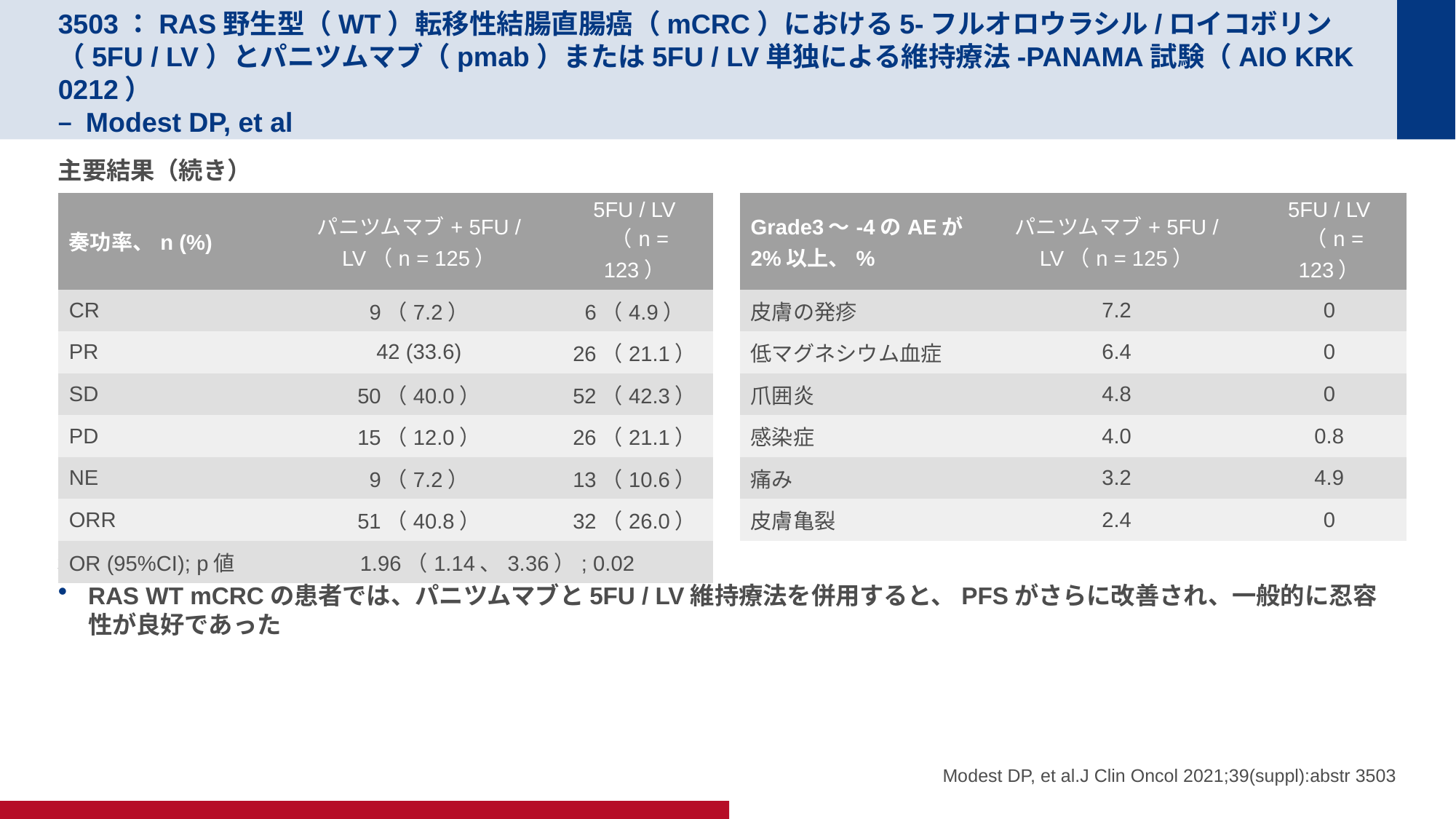

# 3503：RAS野生型（WT）転移性結腸直腸癌（mCRC）における5-フルオロウラシル/ロイコボリン（5FU / LV）とパニツムマブ（pmab）または5FU / LV単独による維持療法-PANAMA試験（AIO KRK 0212） – Modest DP, et al
主要結果（続き）
結論
RAS WT mCRCの患者では、パニツムマブと5FU / LV維持療法を併用すると、PFSがさらに改善され、一般的に忍容性が良好であった

| 奏功率、n (%) | パニツムマブ+ 5FU / LV（n = 125） | 5FU / LV （n = 123） |
| --- | --- | --- |
| CR | 9（7.2） | 6（4.9） |
| PR | 42 (33.6) | 26（21.1） |
| SD | 50（40.0） | 52（42.3） |
| PD | 15（12.0） | 26（21.1） |
| NE | 9（7.2） | 13（10.6） |
| ORR | 51（40.8） | 32（26.0） |
| OR (95%CI); p値 | 1.96（1.14、3.36）; 0.02 |  |
| Grade3～-4のAEが2%以上、% | パニツムマブ+ 5FU / LV（n = 125） | 5FU / LV （n = 123） |
| --- | --- | --- |
| 皮膚の発疹 | 7.2 | 0 |
| 低マグネシウム血症 | 6.4 | 0 |
| 爪囲炎 | 4.8 | 0 |
| 感染症 | 4.0 | 0.8 |
| 痛み | 3.2 | 4.9 |
| 皮膚亀裂 | 2.4 | 0 |
Modest DP, et al.J Clin Oncol 2021;39(suppl):abstr 3503